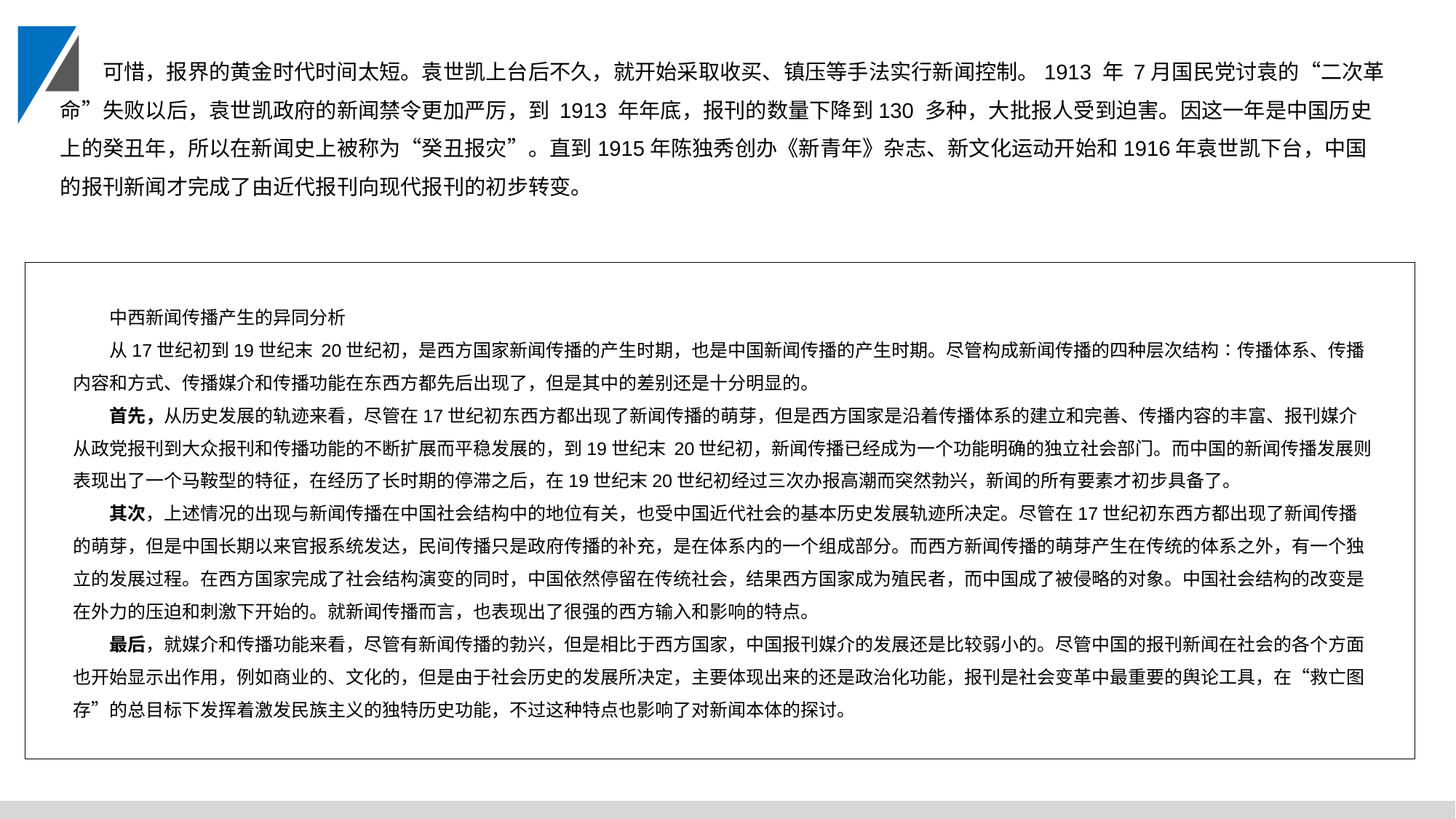

可惜，报界的黄金时代时间太短。袁世凯上台后不久，就开始采取收买、镇压等手法实行新闻控制。1913 年 7月国民党讨袁的“二次革命”失败以后，袁世凯政府的新闻禁令更加严厉，到 1913 年年底，报刊的数量下降到130 多种，大批报人受到迫害。因这一年是中国历史上的癸丑年，所以在新闻史上被称为“癸丑报灾”。直到1915年陈独秀创办《新青年》杂志、新文化运动开始和1916年袁世凯下台，中国的报刊新闻才完成了由近代报刊向现代报刊的初步转变。

中西新闻传播产生的异同分析
从17世纪初到19世纪末 20世纪初，是西方国家新闻传播的产生时期，也是中国新闻传播的产生时期。尽管构成新闻传播的四种层次结构∶传播体系、传播内容和方式、传播媒介和传播功能在东西方都先后出现了，但是其中的差别还是十分明显的。
首先，从历史发展的轨迹来看，尽管在17世纪初东西方都出现了新闻传播的萌芽，但是西方国家是沿着传播体系的建立和完善、传播内容的丰富、报刊媒介从政党报刊到大众报刊和传播功能的不断扩展而平稳发展的，到19世纪末 20世纪初，新闻传播已经成为一个功能明确的独立社会部门。而中国的新闻传播发展则表现出了一个马鞍型的特征，在经历了长时期的停滞之后，在19世纪末20世纪初经过三次办报高潮而突然勃兴，新闻的所有要素才初步具备了。
其次，上述情况的出现与新闻传播在中国社会结构中的地位有关，也受中国近代社会的基本历史发展轨迹所决定。尽管在17世纪初东西方都出现了新闻传播的萌芽，但是中国长期以来官报系统发达，民间传播只是政府传播的补充，是在体系内的一个组成部分。而西方新闻传播的萌芽产生在传统的体系之外，有一个独立的发展过程。在西方国家完成了社会结构演变的同时，中国依然停留在传统社会，结果西方国家成为殖民者，而中国成了被侵略的对象。中国社会结构的改变是在外力的压迫和刺激下开始的。就新闻传播而言，也表现出了很强的西方输入和影响的特点。
最后，就媒介和传播功能来看，尽管有新闻传播的勃兴，但是相比于西方国家，中国报刊媒介的发展还是比较弱小的。尽管中国的报刊新闻在社会的各个方面也开始显示出作用，例如商业的、文化的，但是由于社会历史的发展所决定，主要体现出来的还是政治化功能，报刊是社会变革中最重要的舆论工具，在“救亡图存”的总目标下发挥着激发民族主义的独特历史功能，不过这种特点也影响了对新闻本体的探讨。